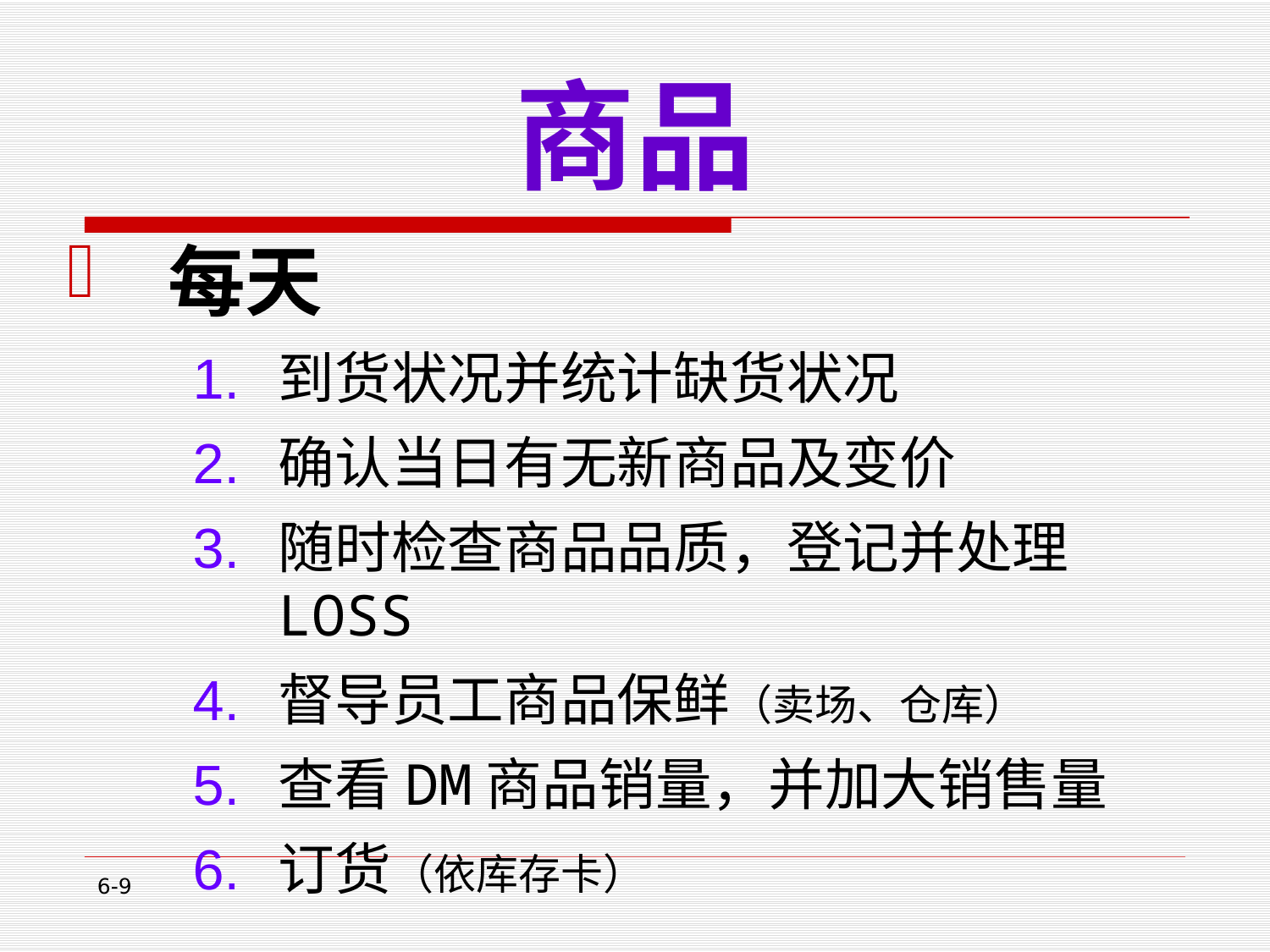

# 商品
每天
到货状况并统计缺货状况
确认当日有无新商品及变价
随时检查商品品质，登记并处理LOSS
督导员工商品保鲜（卖场、仓库）
查看DM商品销量，并加大销售量
订货（依库存卡）
6-9
7